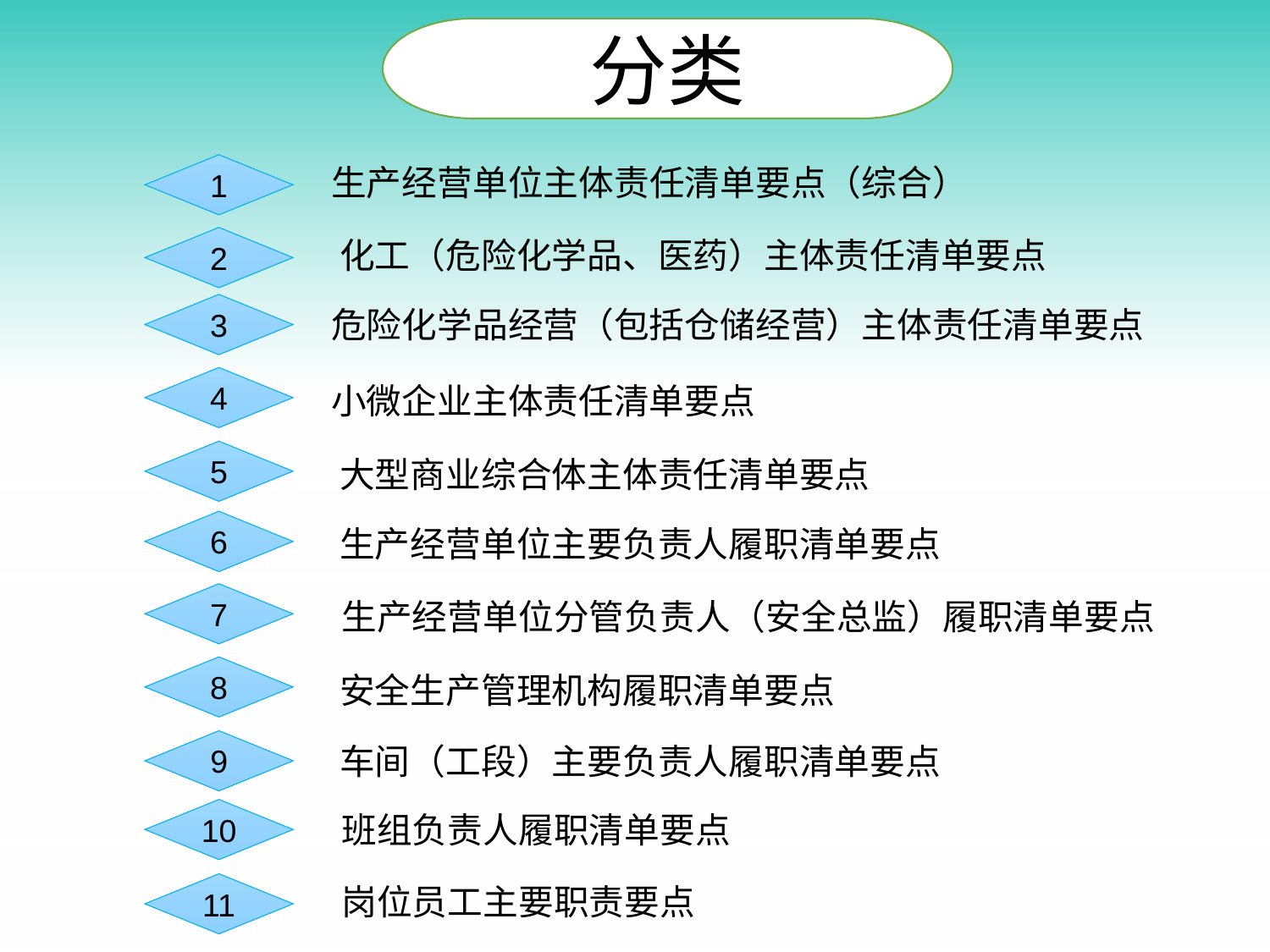

分类
1
生产经营单位主体责任清单要点（综合）
2
化工（危险化学品、医药）主体责任清单要点
3
危险化学品经营（包括仓储经营）主体责任清单要点
4
小微企业主体责任清单要点
5
大型商业综合体主体责任清单要点
6
生产经营单位主要负责人履职清单要点
7
生产经营单位分管负责人（安全总监）履职清单要点
8
安全生产管理机构履职清单要点
9
车间（工段）主要负责人履职清单要点
10
班组负责人履职清单要点
11
岗位员工主要职责要点